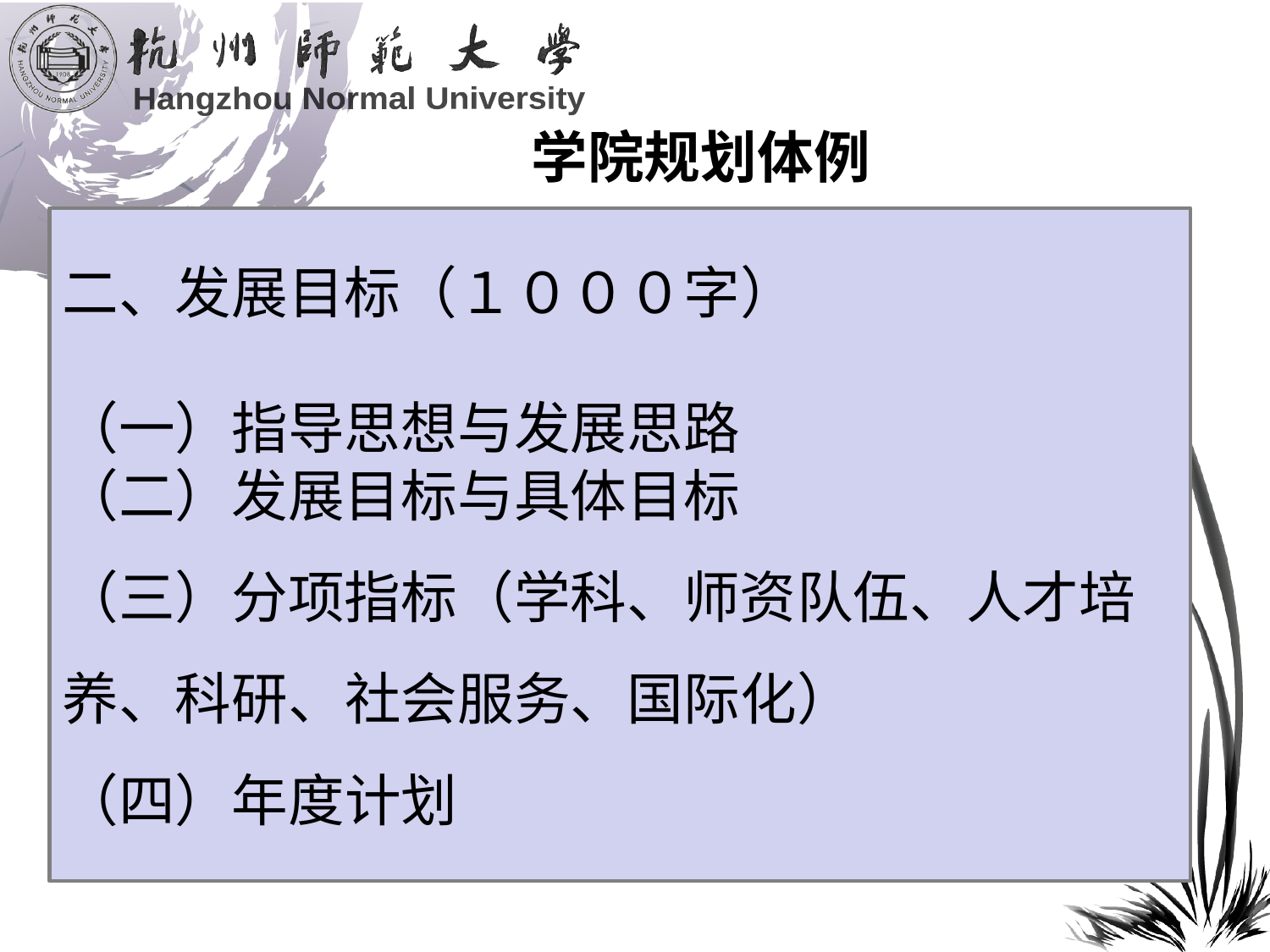

# 学院规划体例

二、发展目标（１０００字）

（一）指导思想与发展思路
（二）发展目标与具体目标
（三）分项指标（学科、师资队伍、人才培养、科研、社会服务、国际化）
（四）年度计划